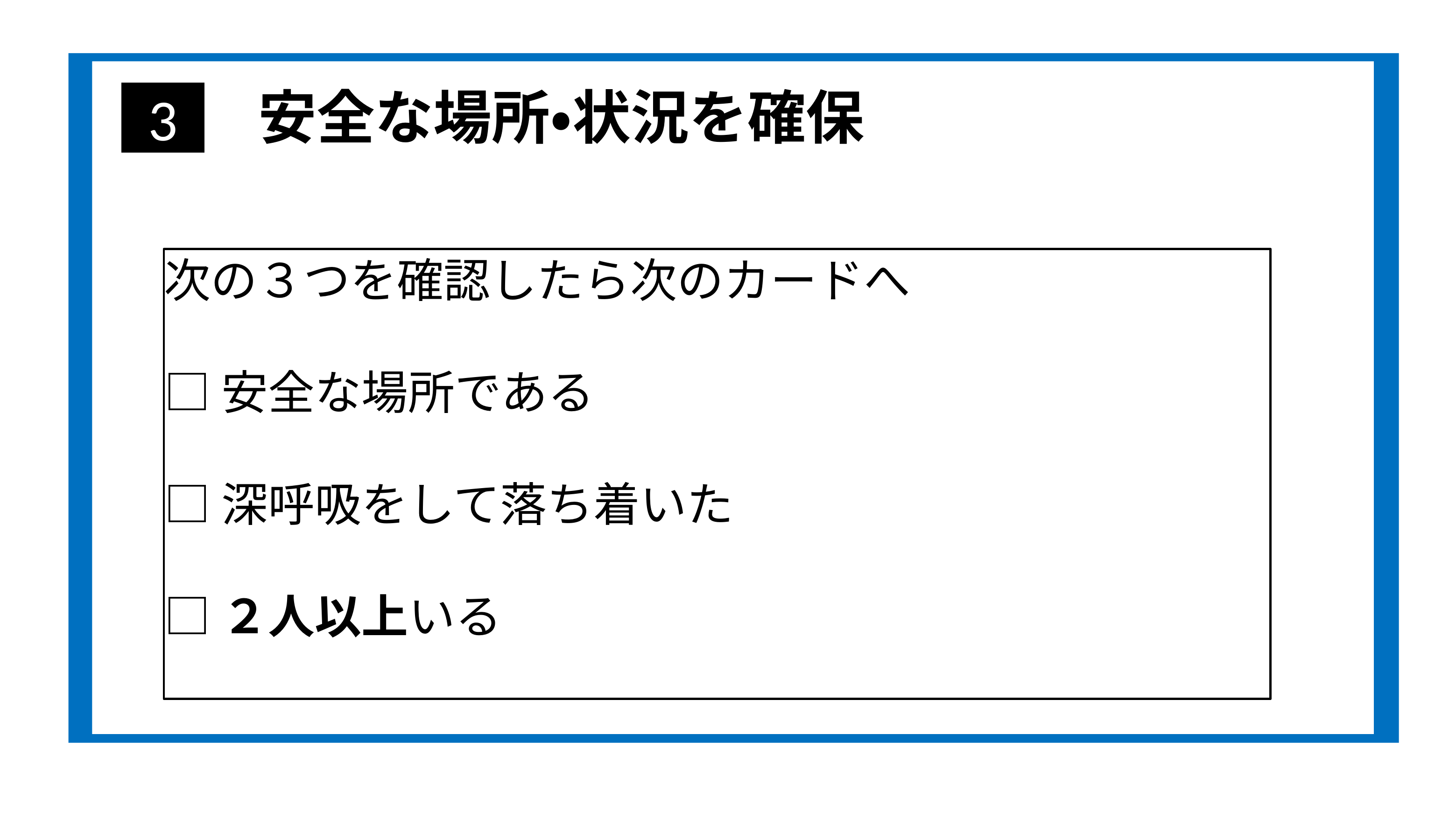

# 安全な場所・状況を確保
3
次の３つを確認したら次のカードへ

□安全な場所である

□深呼吸をして落ち着いた

□２人以上いる